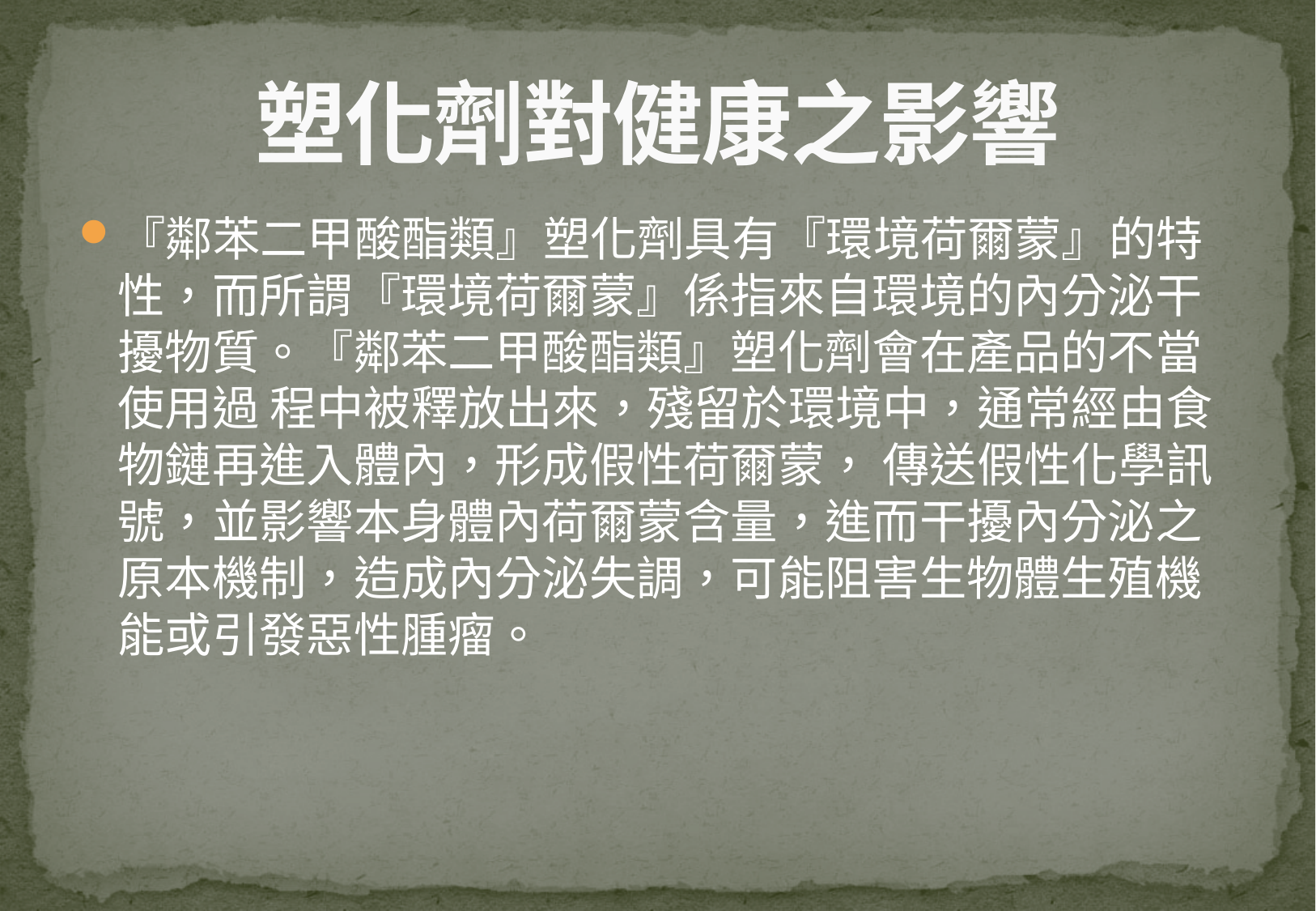

# 塑化劑對健康之影響
『鄰苯二甲酸酯類』塑化劑具有『環境荷爾蒙』的特性，而所謂『環境荷爾蒙』係指來自環境的內分泌干擾物質。『鄰苯二甲酸酯類』塑化劑會在產品的不當使用過 程中被釋放出來，殘留於環境中，通常經由食物鏈再進入體內，形成假性荷爾蒙， 傳送假性化學訊號，並影響本身體內荷爾蒙含量，進而干擾內分泌之原本機制，造成內分泌失調，可能阻害生物體生殖機能或引發惡性腫瘤。